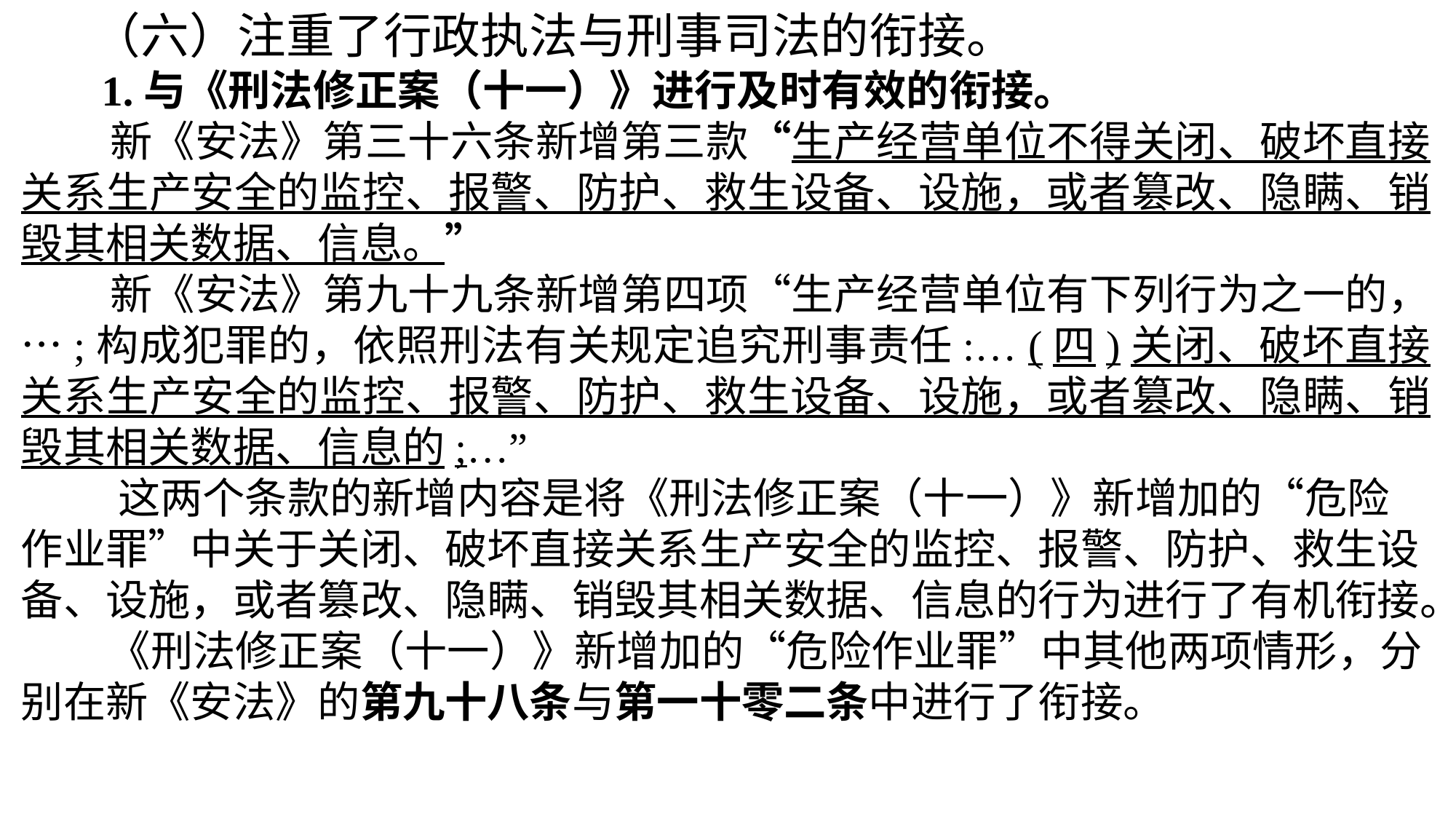

（六）注重了行政执法与刑事司法的衔接。
   1.与《刑法修正案（十一）》进行及时有效的衔接。
   新《安法》第三十六条新增第三款“生产经营单位不得关闭、破坏直接关系生产安全的监控、报警、防护、救生设备、设施，或者篡改、隐瞒、销毁其相关数据、信息。”
   新《安法》第九十九条新增第四项“生产经营单位有下列行为之一的，…;构成犯罪的，依照刑法有关规定追究刑事责任:… (四)关闭、破坏直接关系生产安全的监控、报警、防护、救生设备、设施，或者篡改、隐瞒、销毁其相关数据、信息的;…”
    这两个条款的新增内容是将《刑法修正案（十一）》新增加的“危险作业罪”中关于关闭、破坏直接关系生产安全的监控、报警、防护、救生设备、设施，或者篡改、隐瞒、销毁其相关数据、信息的行为进行了有机衔接。
   《刑法修正案（十一）》新增加的“危险作业罪”中其他两项情形，分别在新《安法》的第九十八条与第一十零二条中进行了衔接。